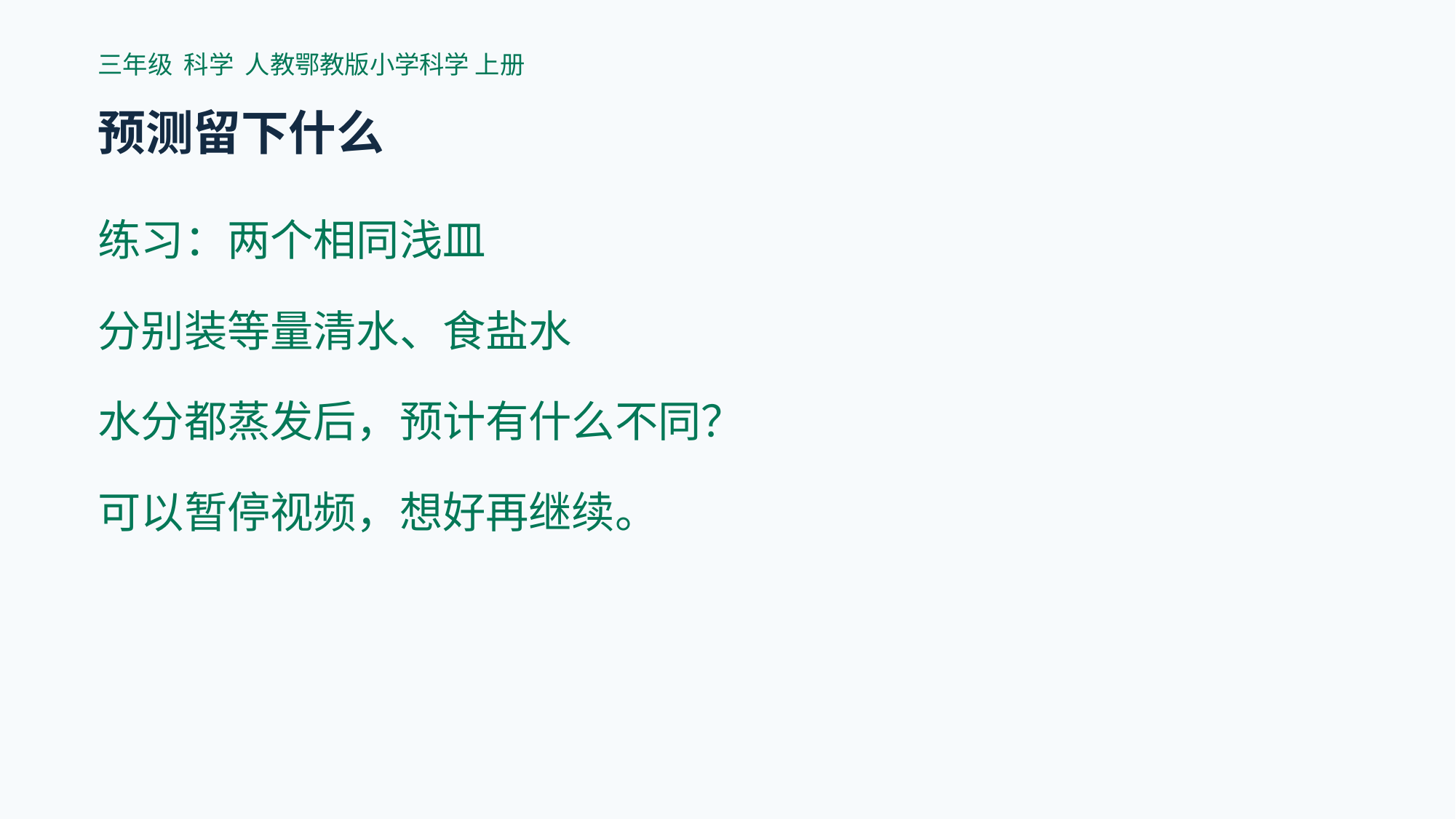

三年级  科学  人教鄂教版小学科学 上册
预测留下什么
练习：两个相同浅皿
分别装等量清水、食盐水
水分都蒸发后，预计有什么不同？
可以暂停视频，想好再继续。